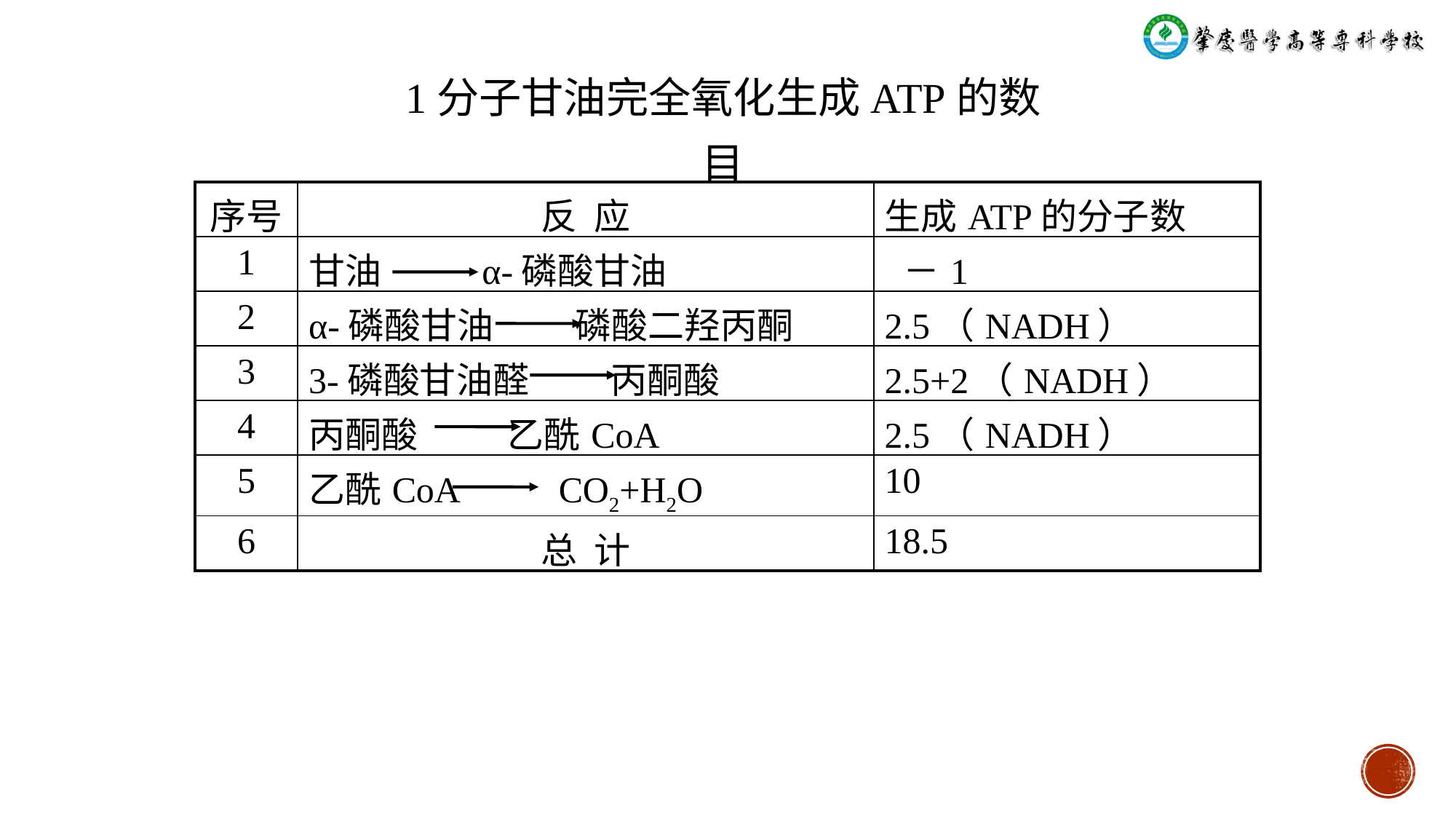

# 1分子甘油完全氧化生成ATP的数目
| 序号 | 反 应 | 生成ATP的分子数 |
| --- | --- | --- |
| 1 | 甘油 α-磷酸甘油 | －1 |
| 2 | α-磷酸甘油 磷酸二羟丙酮 | 2.5（NADH） |
| 3 | 3-磷酸甘油醛 丙酮酸 | 2.5+2（NADH） |
| 4 | 丙酮酸 乙酰CoA | 2.5（NADH） |
| 5 | 乙酰CoA CO2+H2O | 10 |
| 6 | 总 计 | 18.5 |